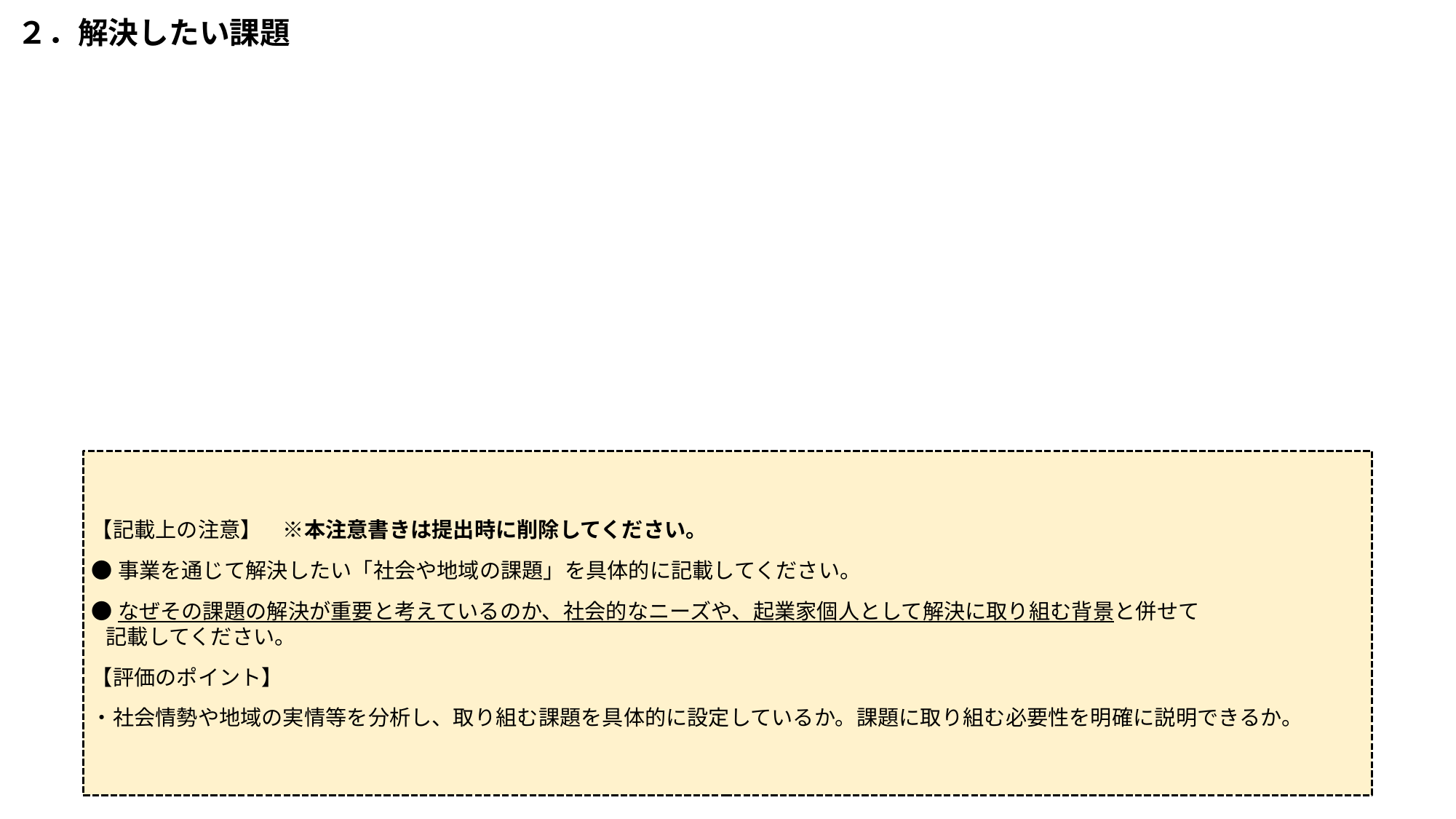

２．解決したい課題
【記載上の注意】　※本注意書きは提出時に削除してください。
●事業を通じて解決したい「社会や地域の課題」を具体的に記載してください。
●なぜその課題の解決が重要と考えているのか、社会的なニーズや、起業家個人として解決に取り組む背景と併せて
  記載してください。
【評価のポイント】
・社会情勢や地域の実情等を分析し、取り組む課題を具体的に設定しているか。課題に取り組む必要性を明確に説明できるか。